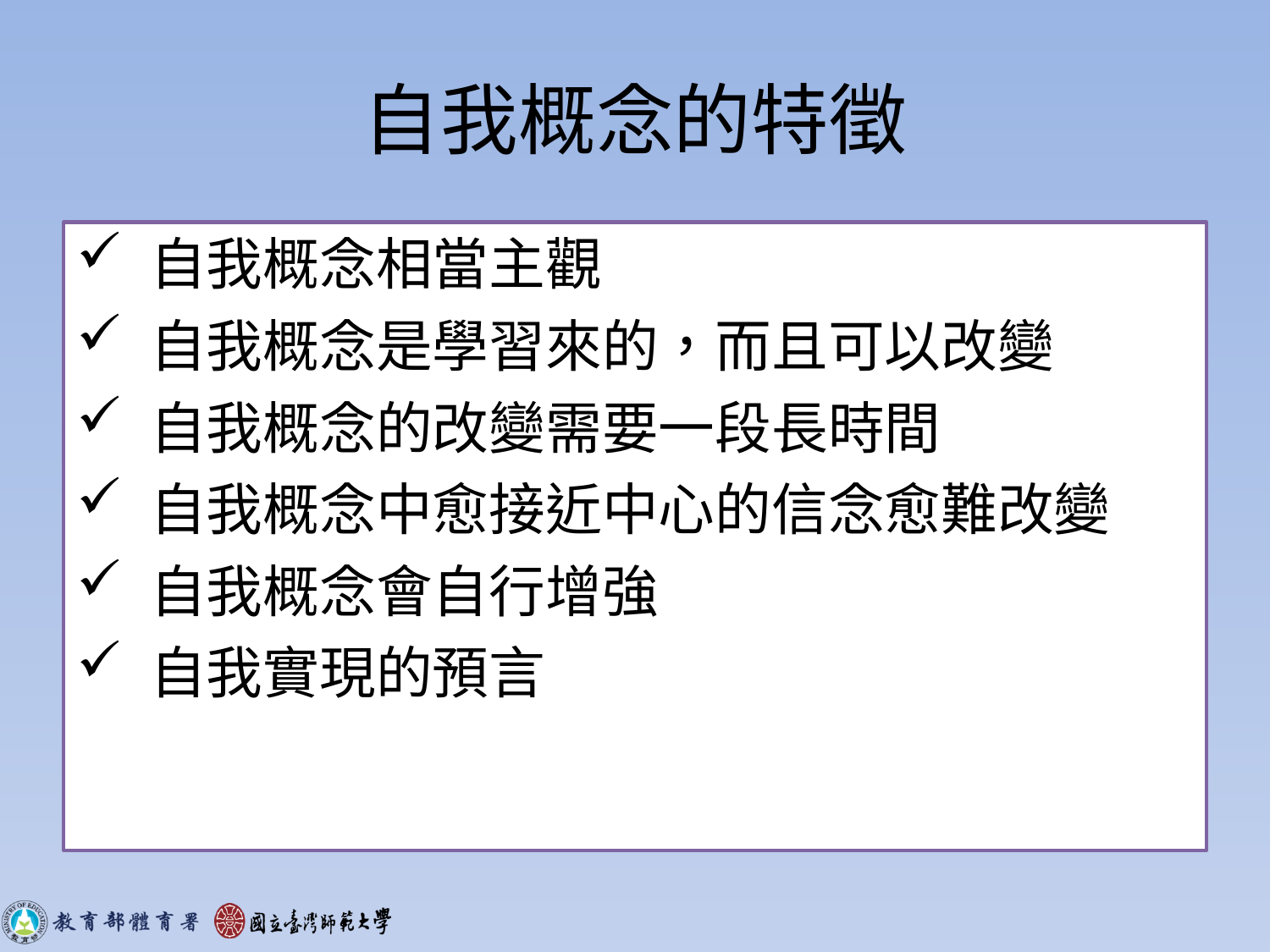

# 自我概念的特徵
 自我概念相當主觀
 自我概念是學習來的，而且可以改變
 自我概念的改變需要一段長時間
 自我概念中愈接近中心的信念愈難改變
 自我概念會自行增強
 自我實現的預言